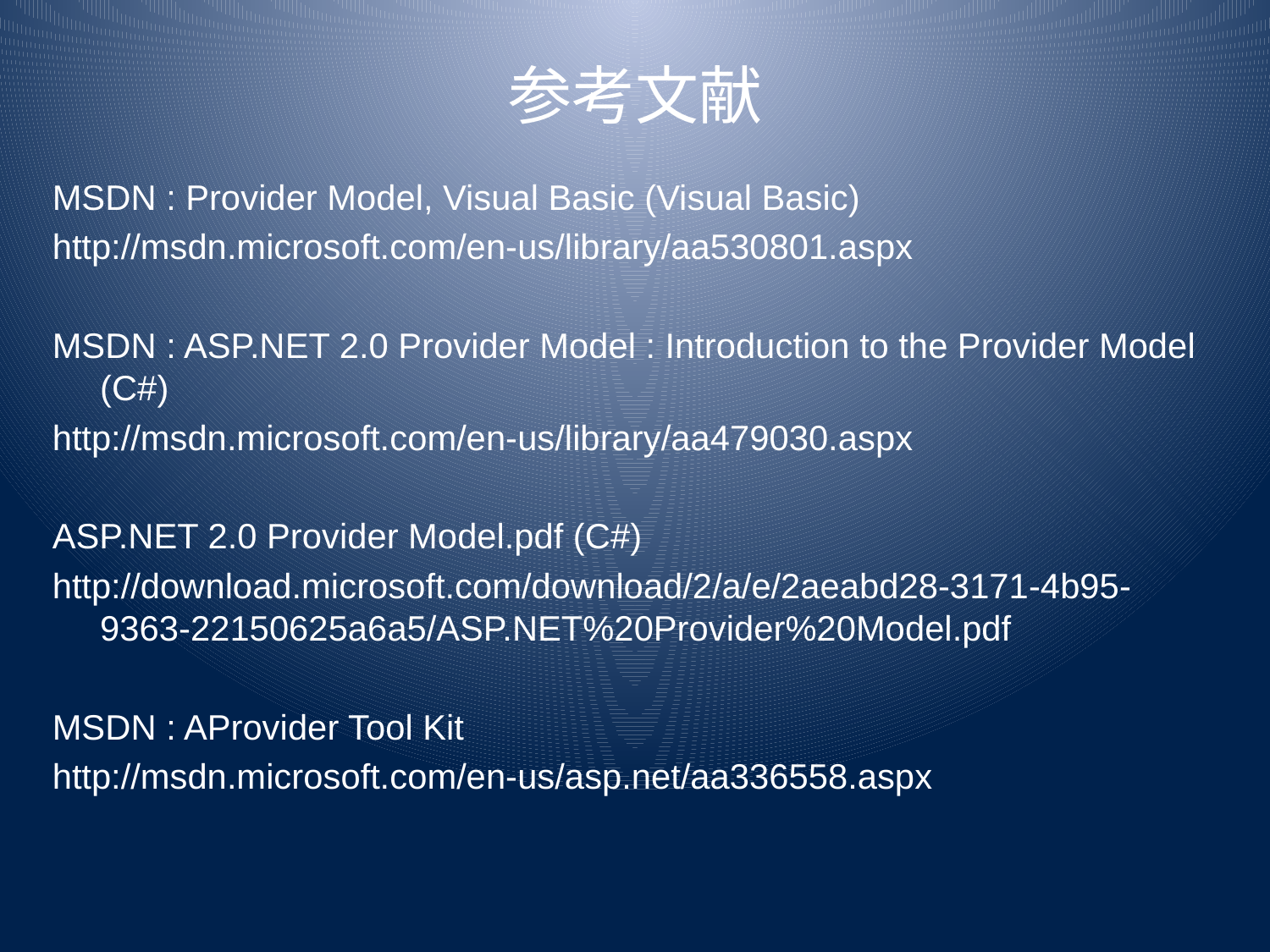

# 参考文献
MSDN : Provider Model, Visual Basic (Visual Basic)
http://msdn.microsoft.com/en-us/library/aa530801.aspx

MSDN : ASP.NET 2.0 Provider Model : Introduction to the Provider Model (C#)
http://msdn.microsoft.com/en-us/library/aa479030.aspx

ASP.NET 2.0 Provider Model.pdf (C#)
http://download.microsoft.com/download/2/a/e/2aeabd28-3171-4b95-9363-22150625a6a5/ASP.NET%20Provider%20Model.pdf

MSDN : AProvider Tool Kit
http://msdn.microsoft.com/en-us/asp.net/aa336558.aspx